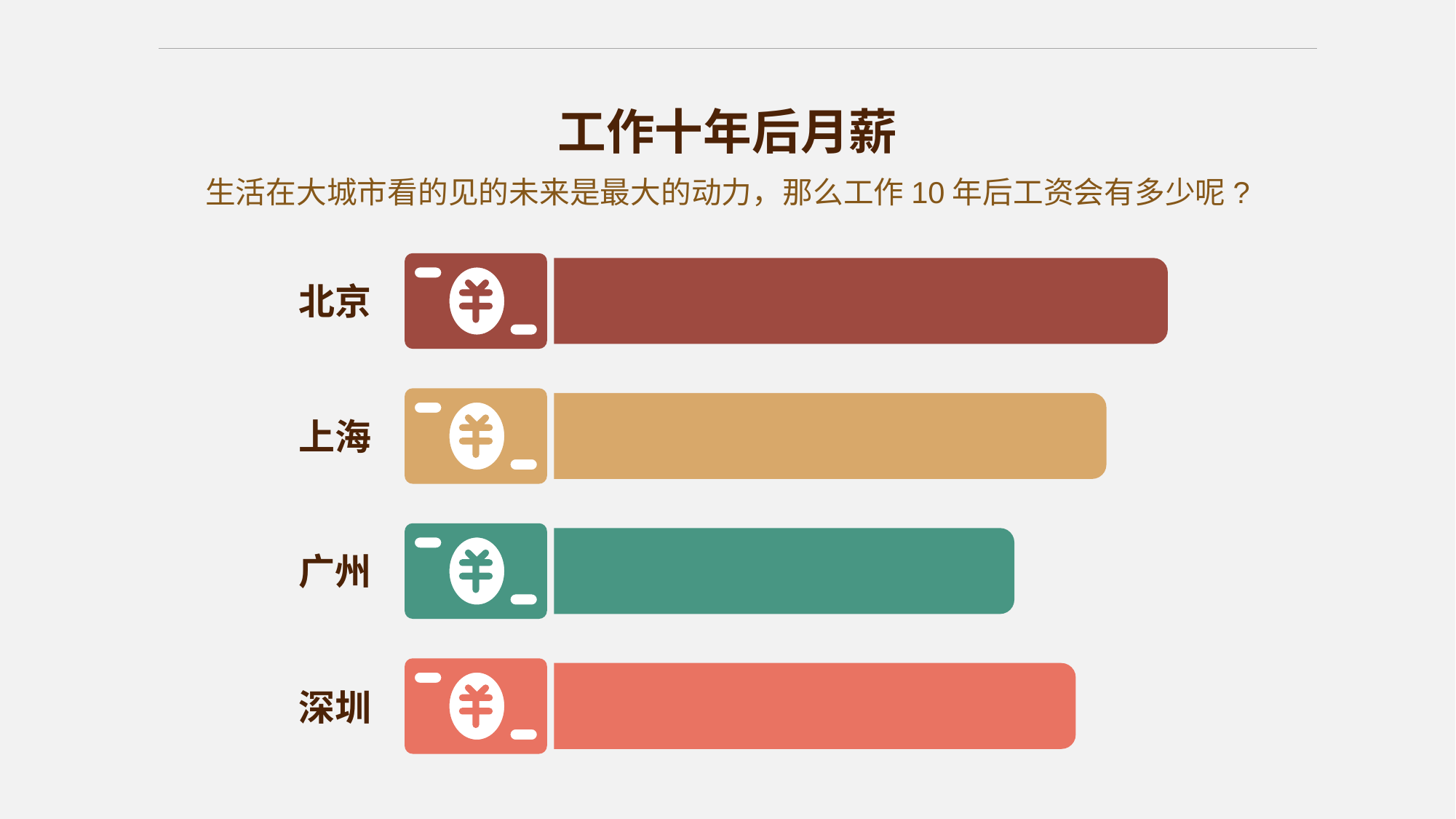

工作十年后月薪

生活在大城市看的见的未来是最大的动力，那么工作10年后工资会有多少呢?

北京

上海

广州

深圳